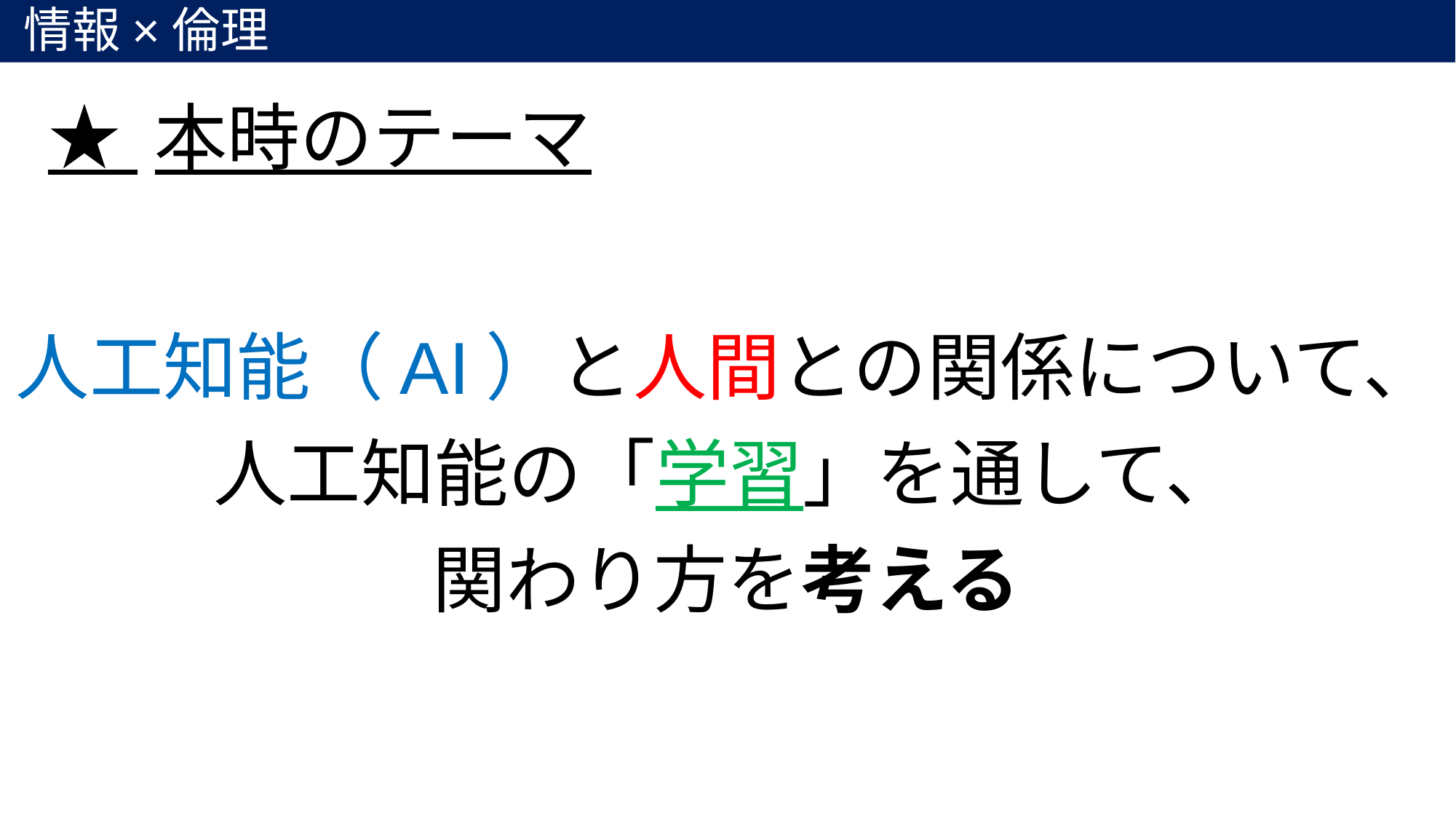

情報×倫理
★ 本時のテーマ
# 人工知能（AI）と人間との関係について、 人工知能の「学習」を通して、 関わり方を考える